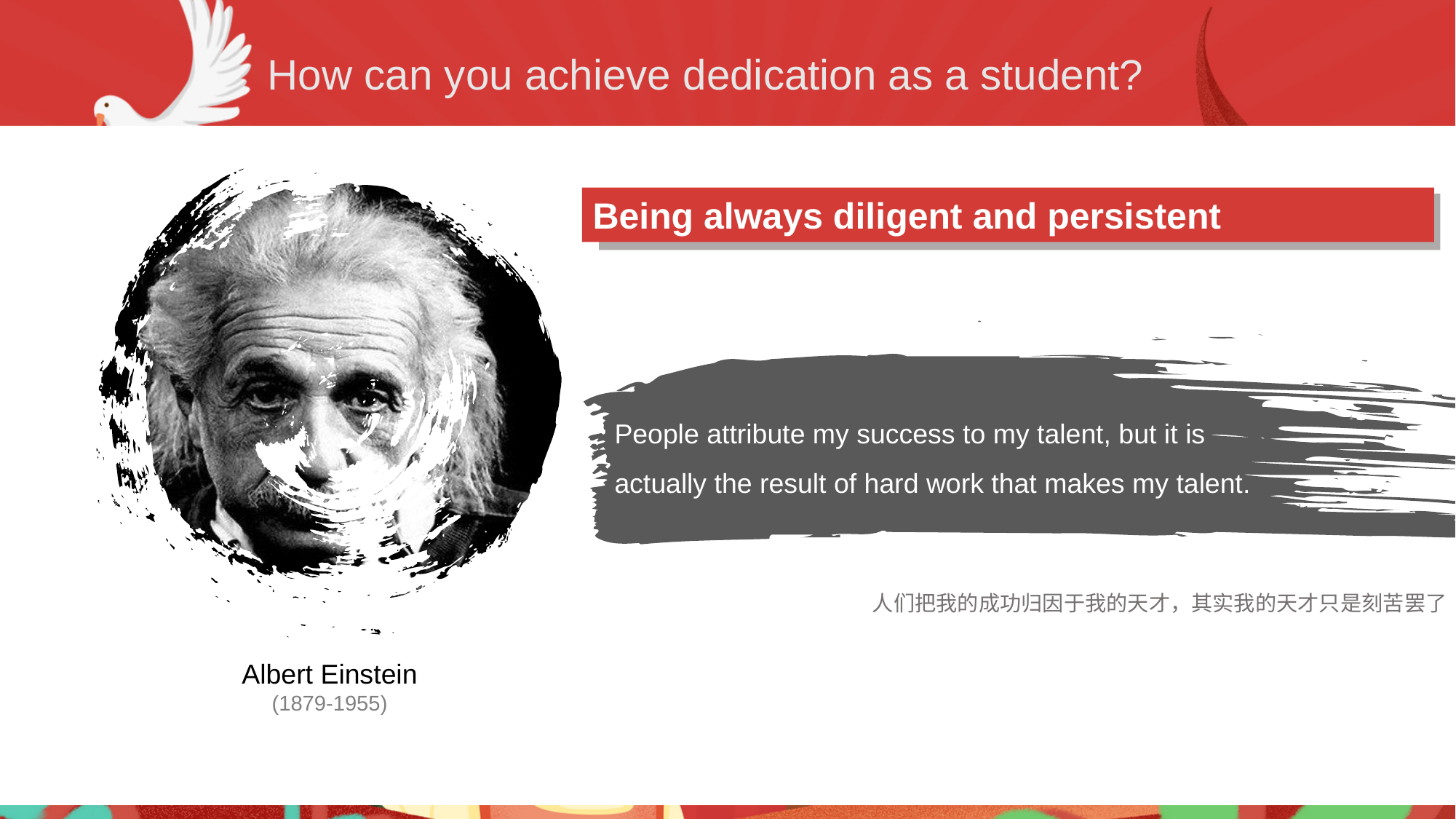

How can you achieve dedication as a student?

Being always diligent and persistent

People attribute my success to my talent, but it is
actually the result of hard work that makes my talent.
人们把我的成功归因于我的天才，其实我的天才只是刻苦罢了
Albert Einstein
(1879-1955)